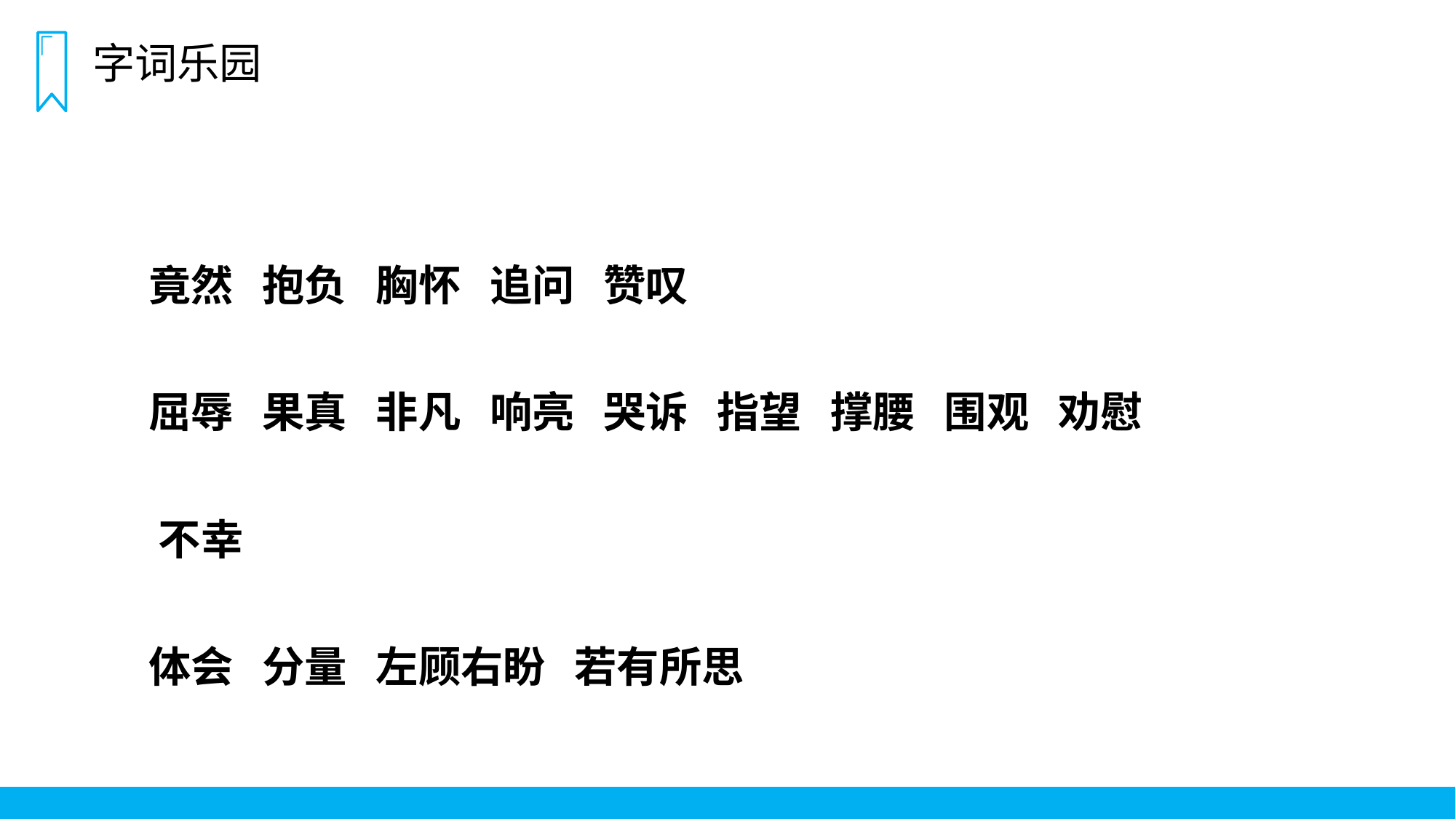

字词乐园
竟然   抱负   胸怀   追问   赞叹
屈辱   果真   非凡   响亮   哭诉   指望   撑腰   围观   劝慰   不幸
体会   分量   左顾右盼   若有所思